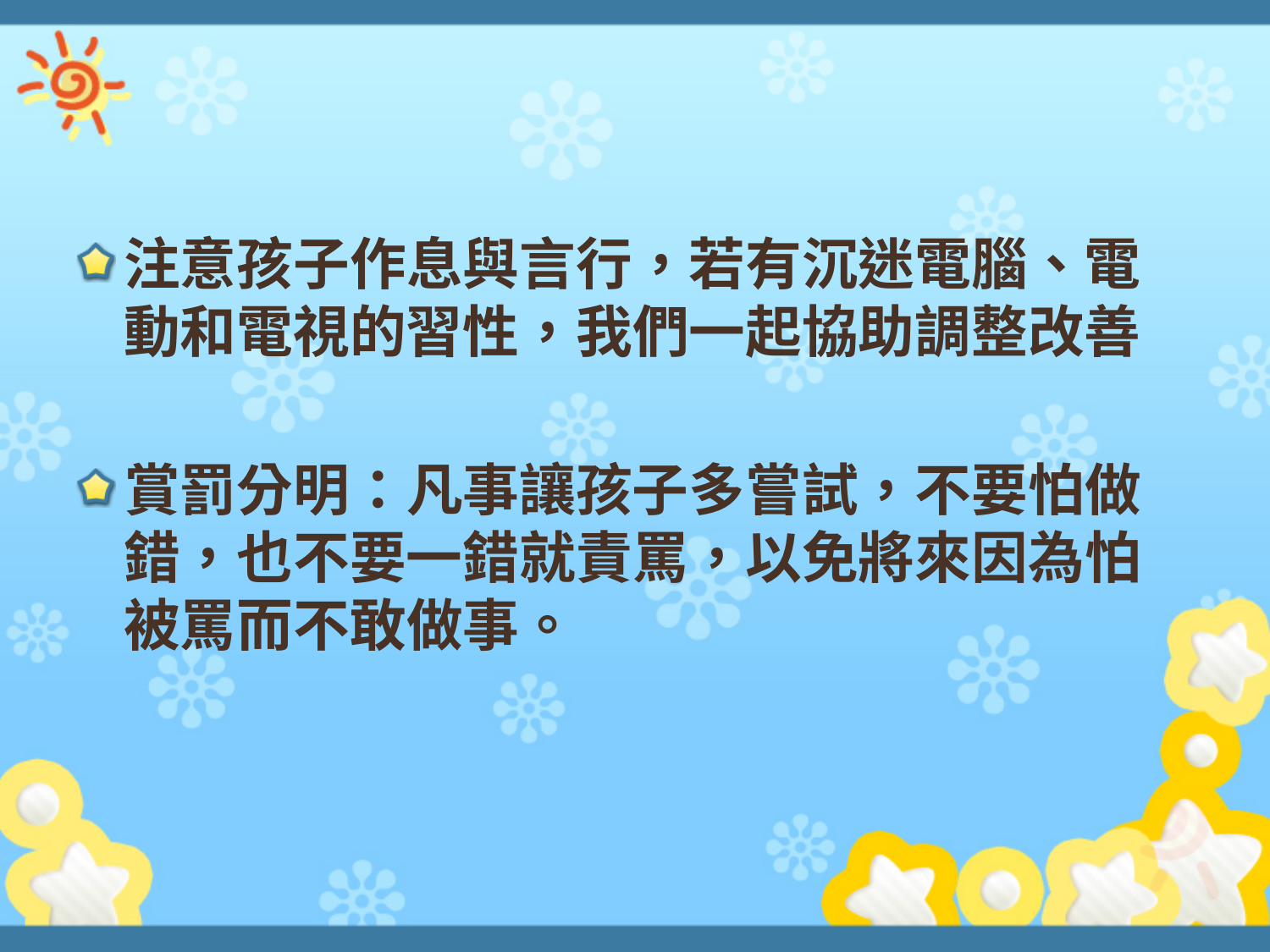

注意孩子作息與言行，若有沉迷電腦、電動和電視的習性，我們一起協助調整改善

賞罰分明：凡事讓孩子多嘗試，不要怕做錯，也不要一錯就責罵，以免將來因為怕被罵而不敢做事。